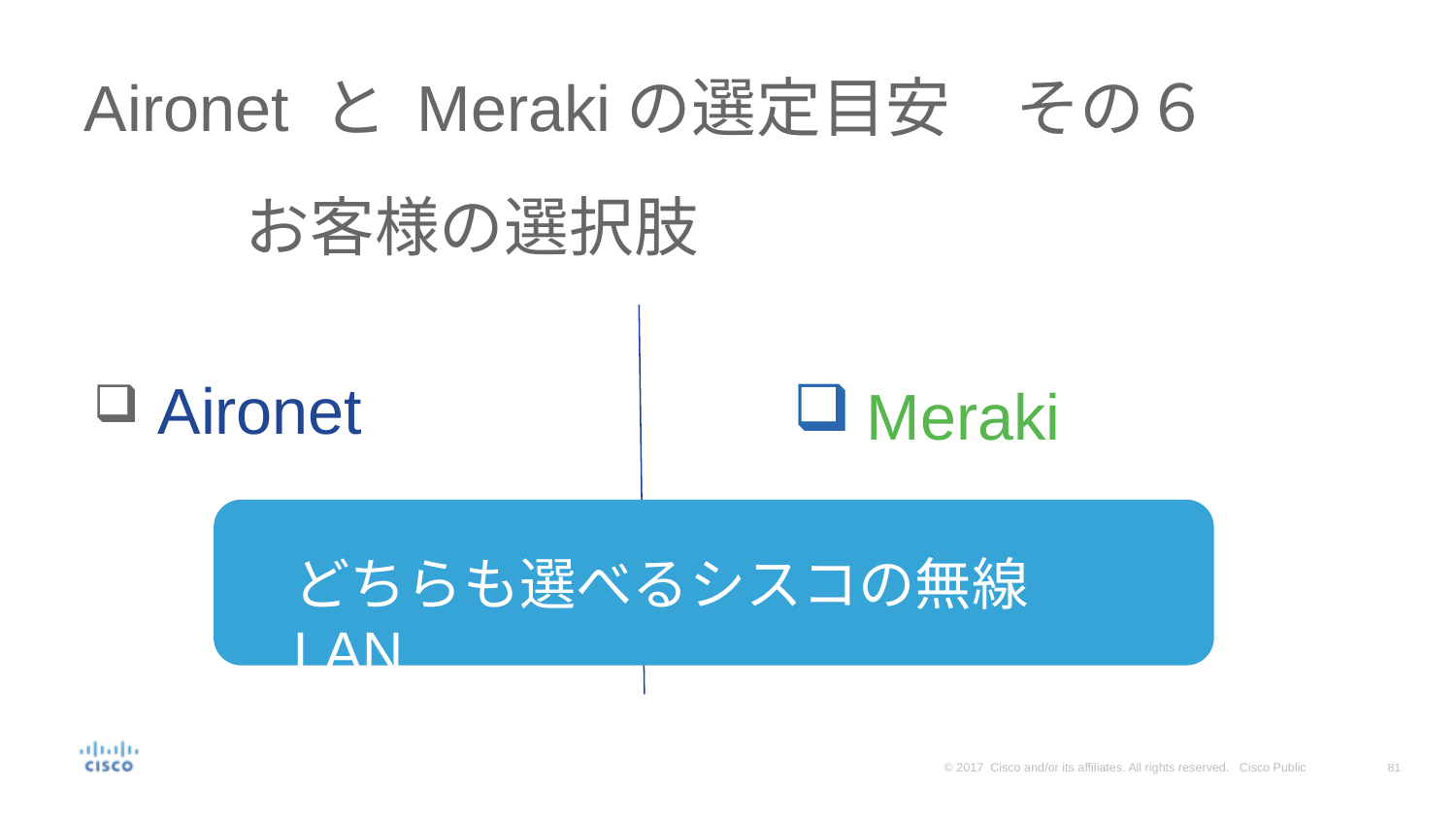

# Aironet と Merakiの選定目安　その６
お客様の選択肢
 Aironet
Meraki

どちらも選べるシスコの無線LAN